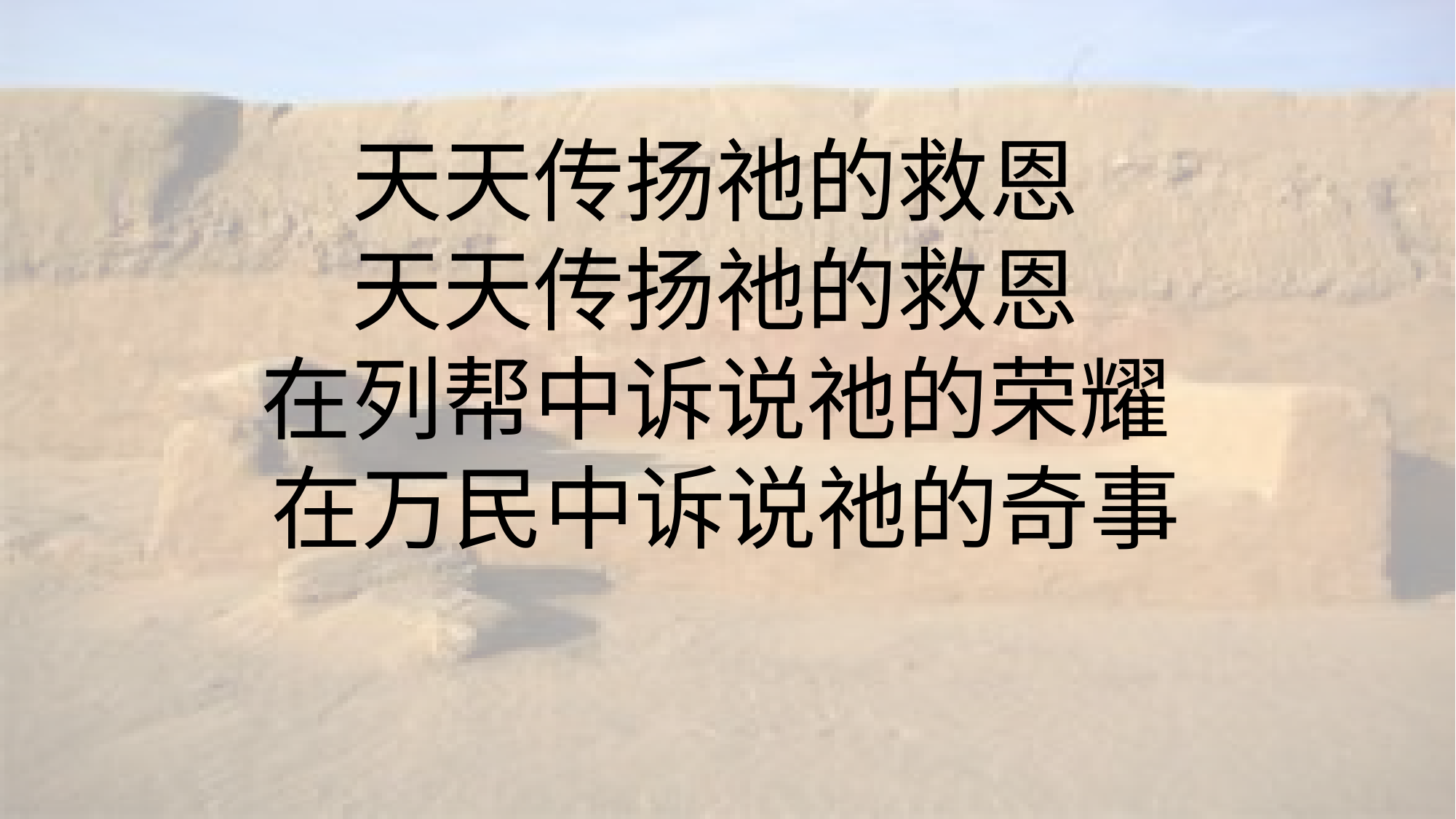

天天传扬祂的救恩
天天传扬祂的救恩
在列帮中诉说祂的荣耀
在万民中诉说祂的奇事